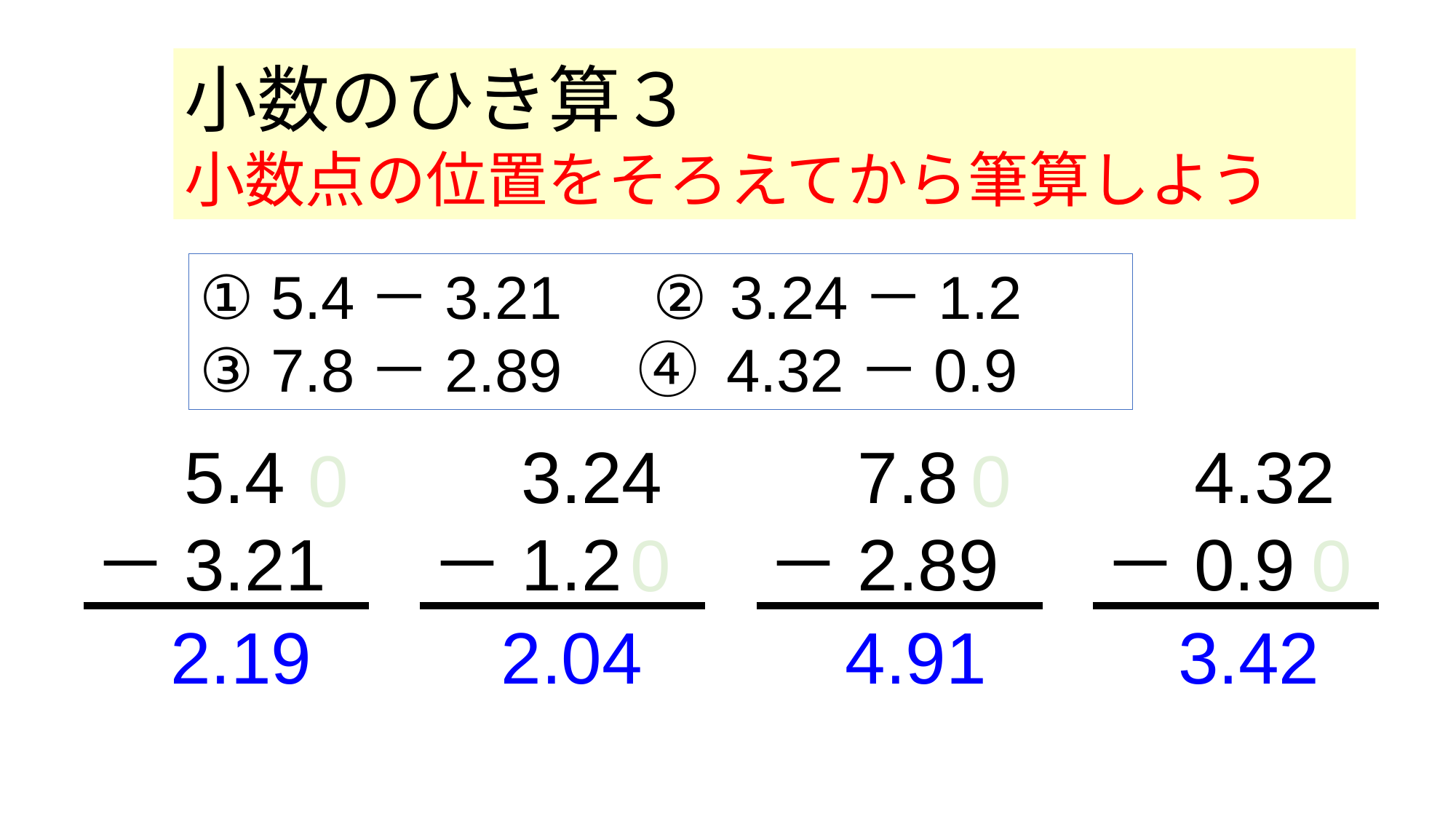

小数のひき算３
小数点の位置をそろえてから筆算しよう
① 5.4－3.21	 ② 3.24－1.2
③ 7.8－2.89　④ 4.32－0.9
　5.4
－3.21
　3.24
－1.2
　7.8
－2.89
　4.32
－0.9
0
0
0
0
2.19
2.04
4.91
3.42